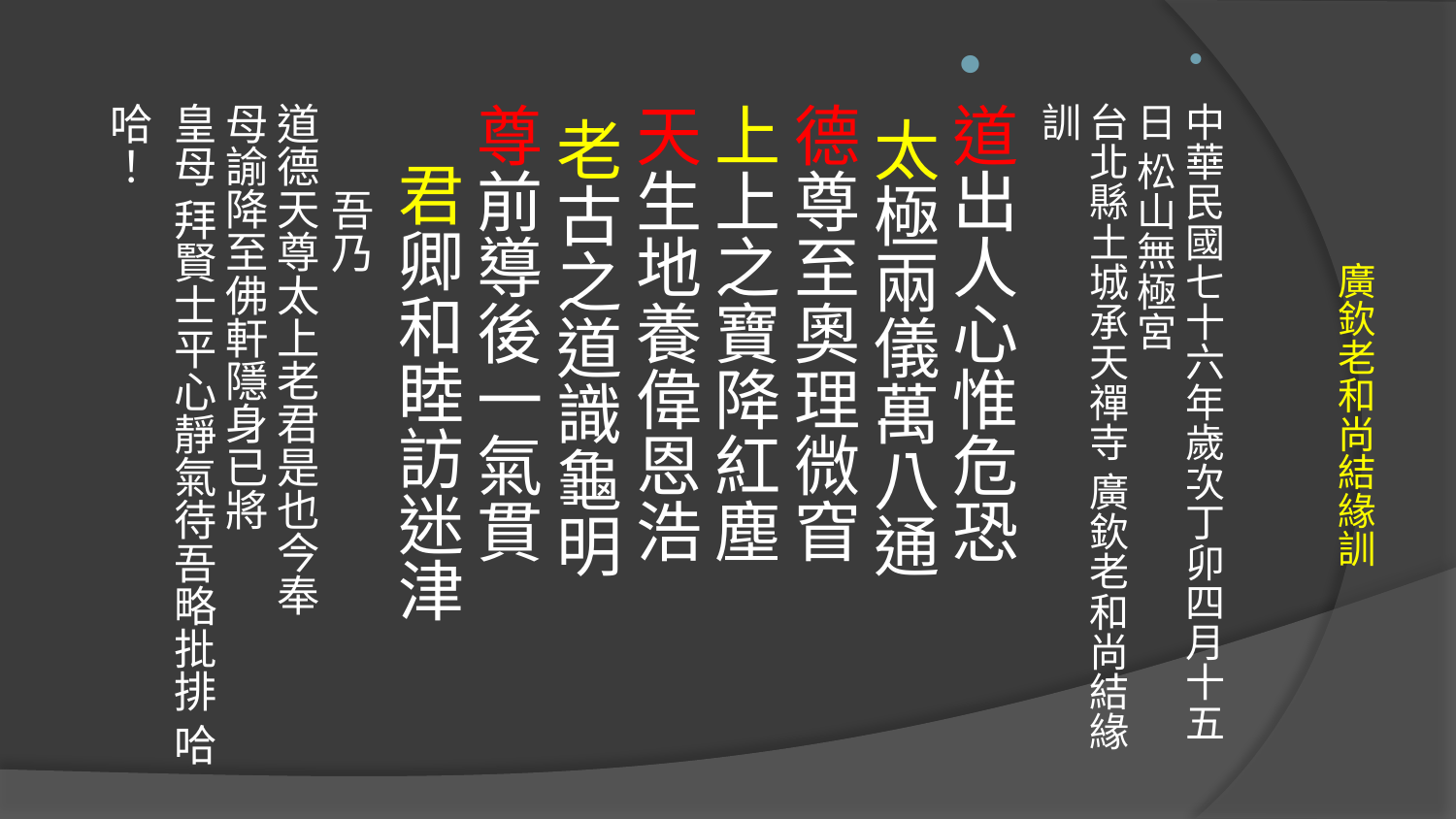

中華民國七十六年歲次丁卯四月十五日 松山無極宮
台北縣土城承天禪寺 廣欽老和尚結緣訓
道出人心惟危恐                太極兩儀萬八通
德尊至奧理微窅             上上之寶降紅塵
天生地養偉恩浩                老古之道識龜明
尊前導後一氣貫                   君卿和睦訪迷津
       吾乃
道德天尊太上老君是也今奉
母諭降至佛軒隱身已將
皇母 拜賢士平心靜氣待吾略批排 哈哈！
# 廣欽老和尚結緣訓